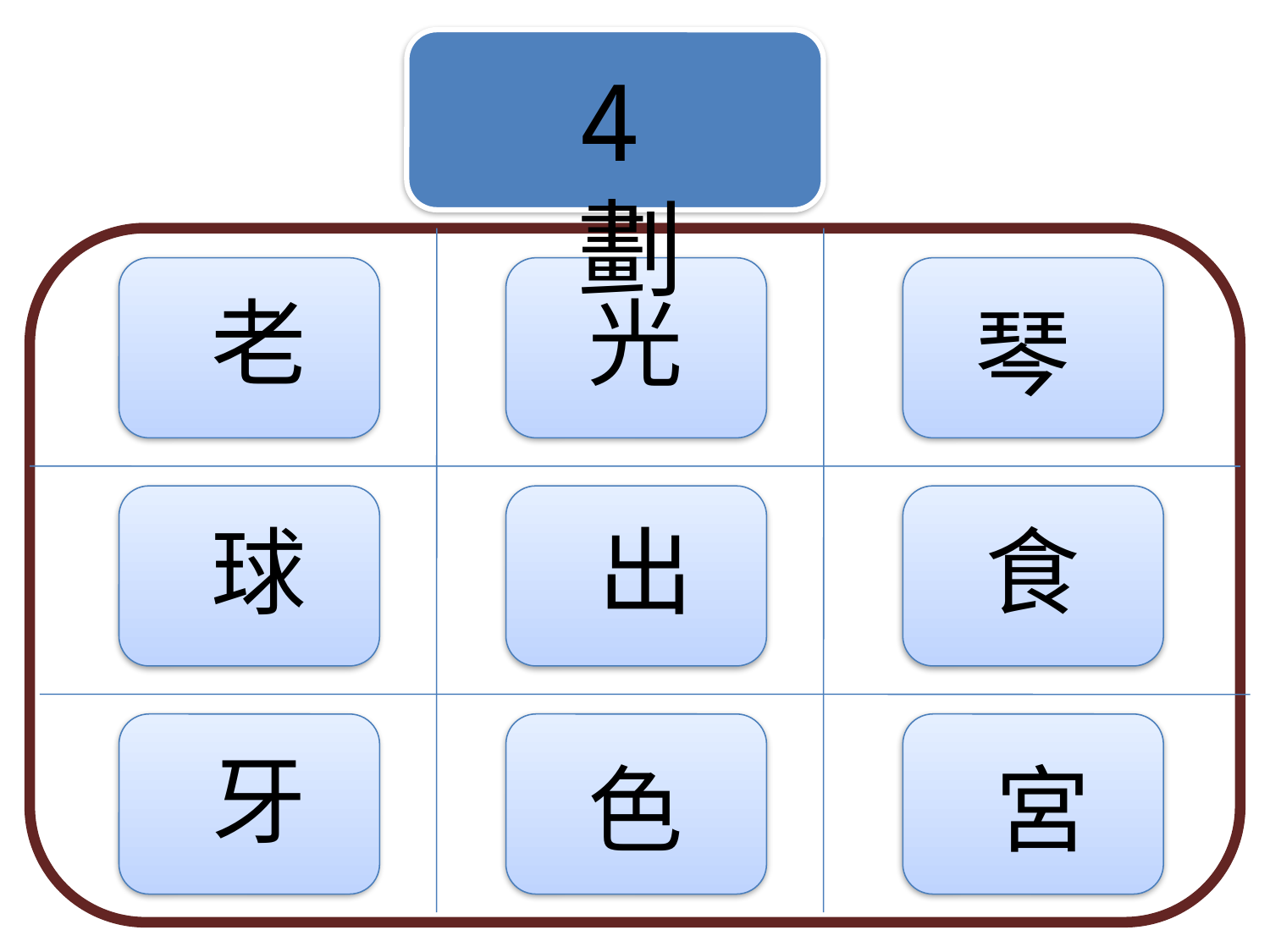

4劃

老
光
琴

球
出
食

牙
色
宮